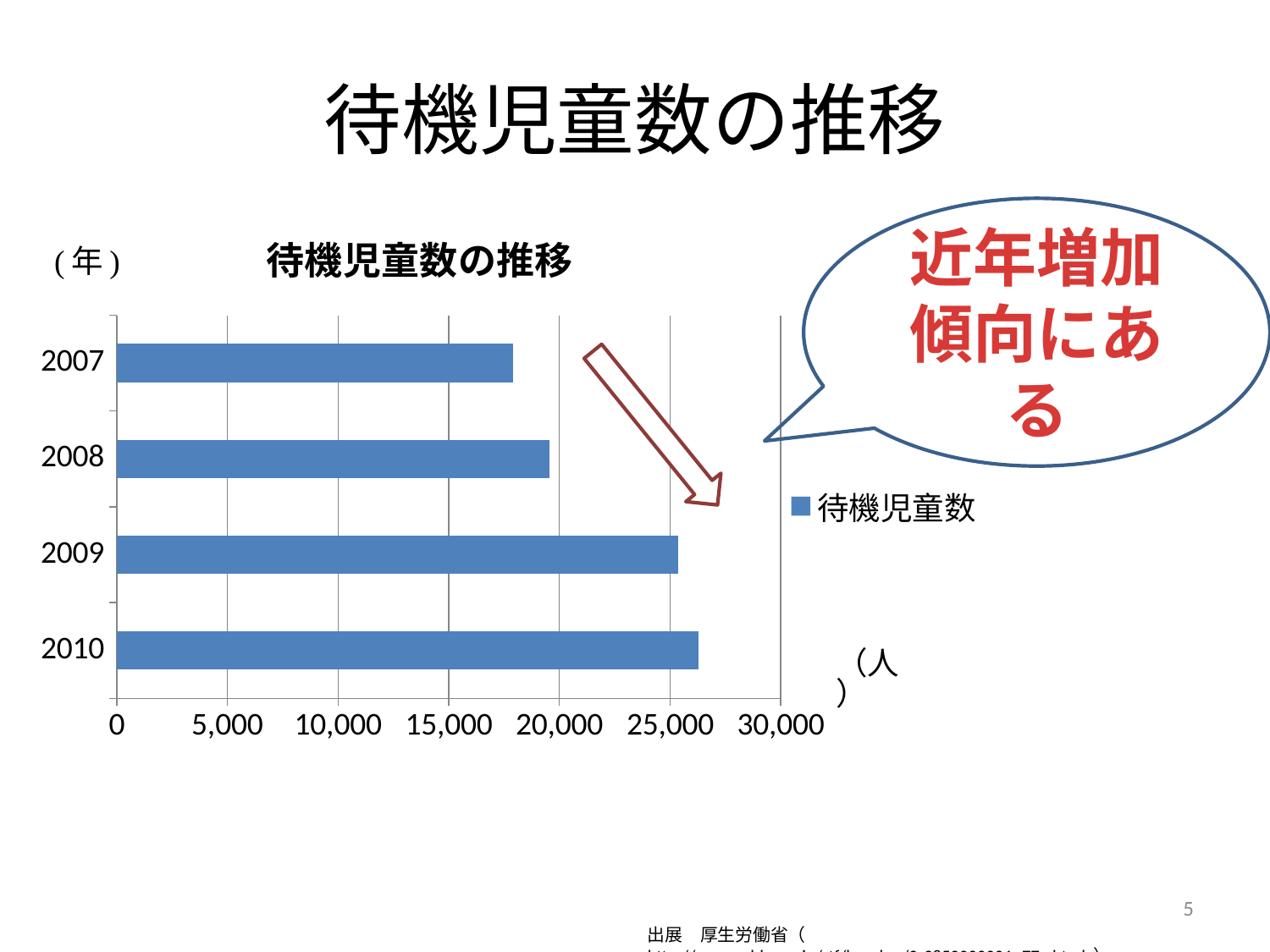

# 待機児童数の推移
近年増加
傾向にある

### Chart: 待機児童数の推移

| Category | 待機児童数 |
|---|---|
| 2010 | 26275.0 |
| 2009 | 25384.0 |
| 2008 | 19550.0 |
| 2007 | 17926.0 |
5
出展　厚生労働省（ http://www.mhlw.go.jp/stf/houdou/2r9852000001q77g.html ）